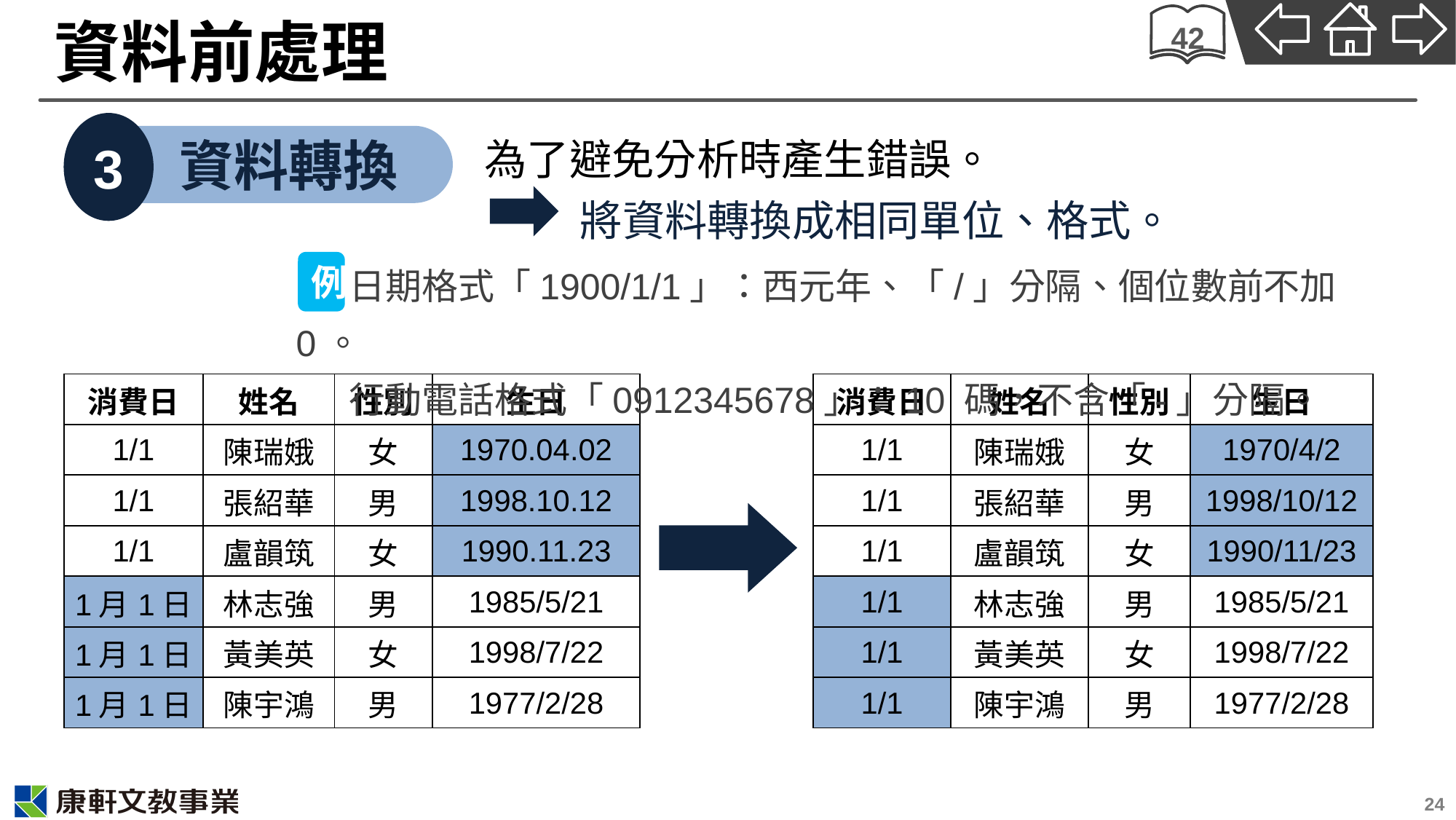

# 資料前處理
42
為了避免分析時產生錯誤。
         將資料轉換成相同單位、格式。
3

資料轉換

日期格式「1900/1/1」：西元年、「/」分隔、個位數前不加0。
行動電話格式「0912345678」：10 碼，不含「-」分隔。
例
| 消費日 | 姓名 | 性別 | 生日 |
| --- | --- | --- | --- |
| 1/1 | 陳瑞娥 | 女 | 1970.04.02 |
| 1/1 | 張紹華 | 男 | 1998.10.12 |
| 1/1 | 盧韻筑 | 女 | 1990.11.23 |
| 1月1日 | 林志強 | 男 | 1985/5/21 |
| 1月1日 | 黃美英 | 女 | 1998/7/22 |
| 1月1日 | 陳宇鴻 | 男 | 1977/2/28 |
| 消費日 | 姓名 | 性別 | 生日 |
| --- | --- | --- | --- |
| 1/1 | 陳瑞娥 | 女 | 1970/4/2 |
| 1/1 | 張紹華 | 男 | 1998/10/12 |
| 1/1 | 盧韻筑 | 女 | 1990/11/23 |
| 1/1 | 林志強 | 男 | 1985/5/21 |
| 1/1 | 黃美英 | 女 | 1998/7/22 |
| 1/1 | 陳宇鴻 | 男 | 1977/2/28 |

24